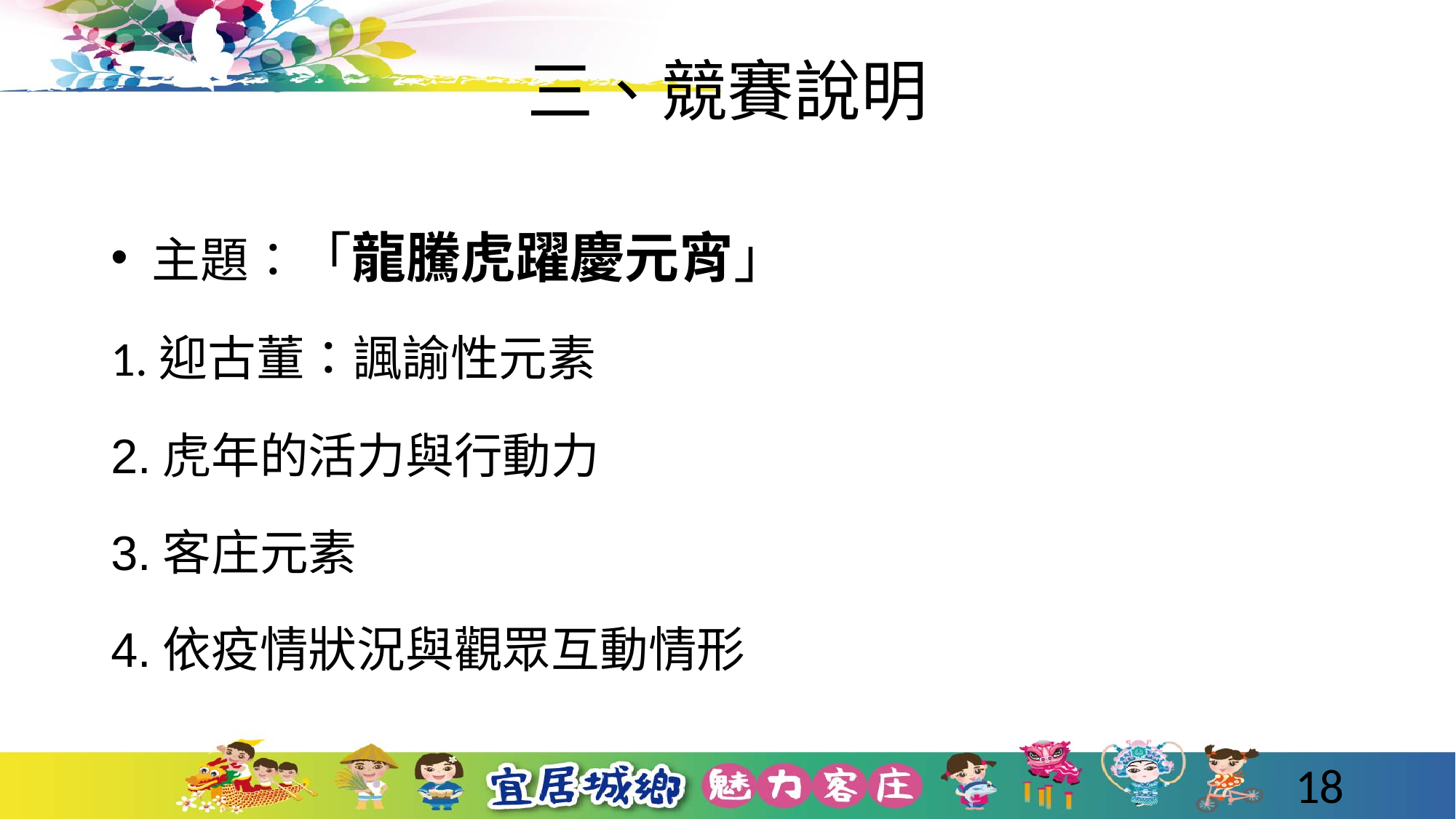

# 三、競賽說明
主題：「龍騰虎躍慶元宵」
1.迎古董：諷諭性元素
2.虎年的活力與行動力
3.客庄元素
4.依疫情狀況與觀眾互動情形
18